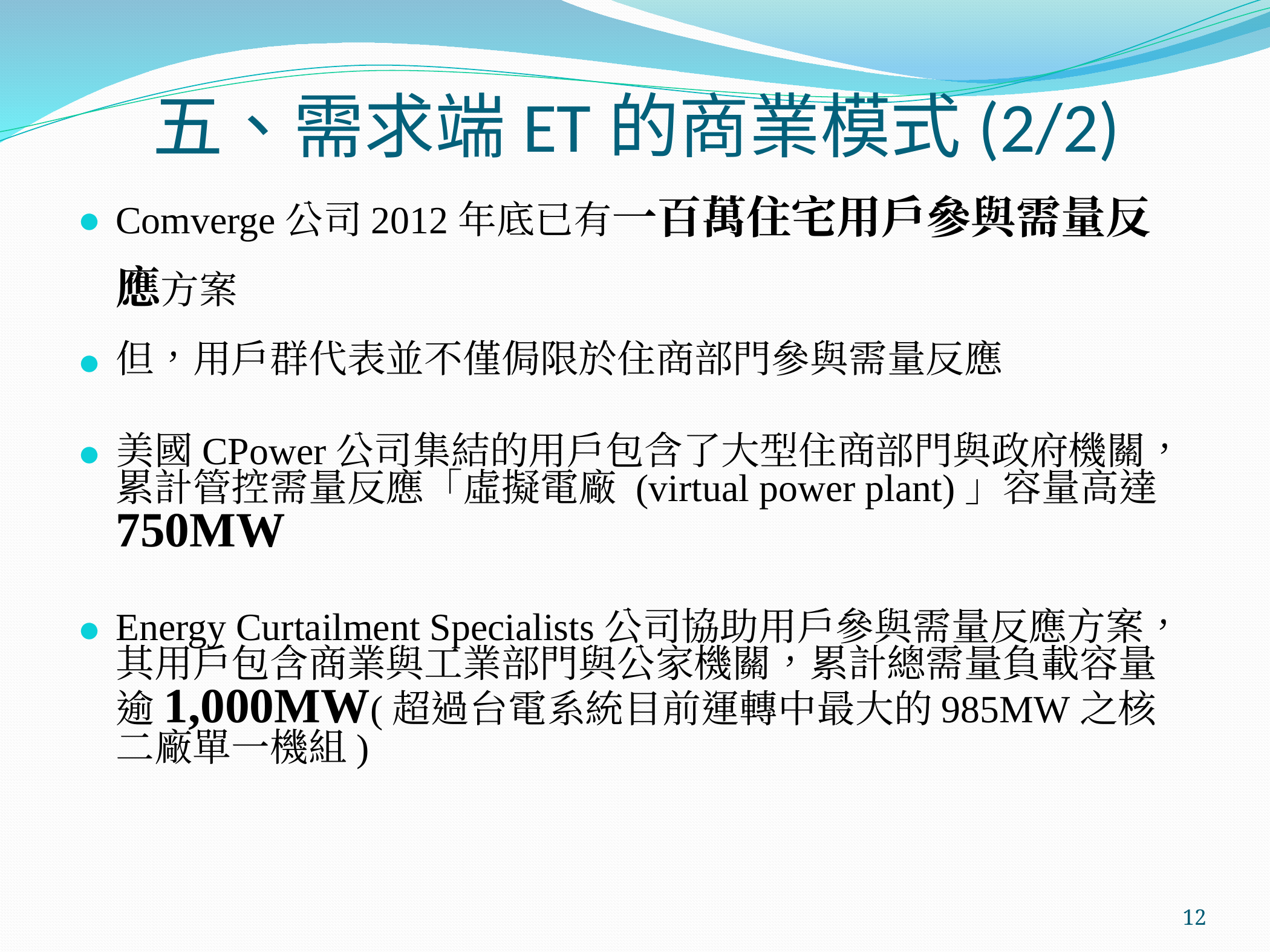

# 五、需求端ET的商業模式(2/2)
Comverge公司2012年底已有一百萬住宅用戶參與需量反應方案
但，用戶群代表並不僅侷限於住商部門參與需量反應

美國CPower公司集結的用戶包含了大型住商部門與政府機關，累計管控需量反應「虛擬電廠 (virtual power plant)」容量高達750MW

Energy Curtailment Specialists公司協助用戶參與需量反應方案，其用戶包含商業與工業部門與公家機關，累計總需量負載容量逾1,000MW(超過台電系統目前運轉中最大的985MW之核二廠單一機組)

12